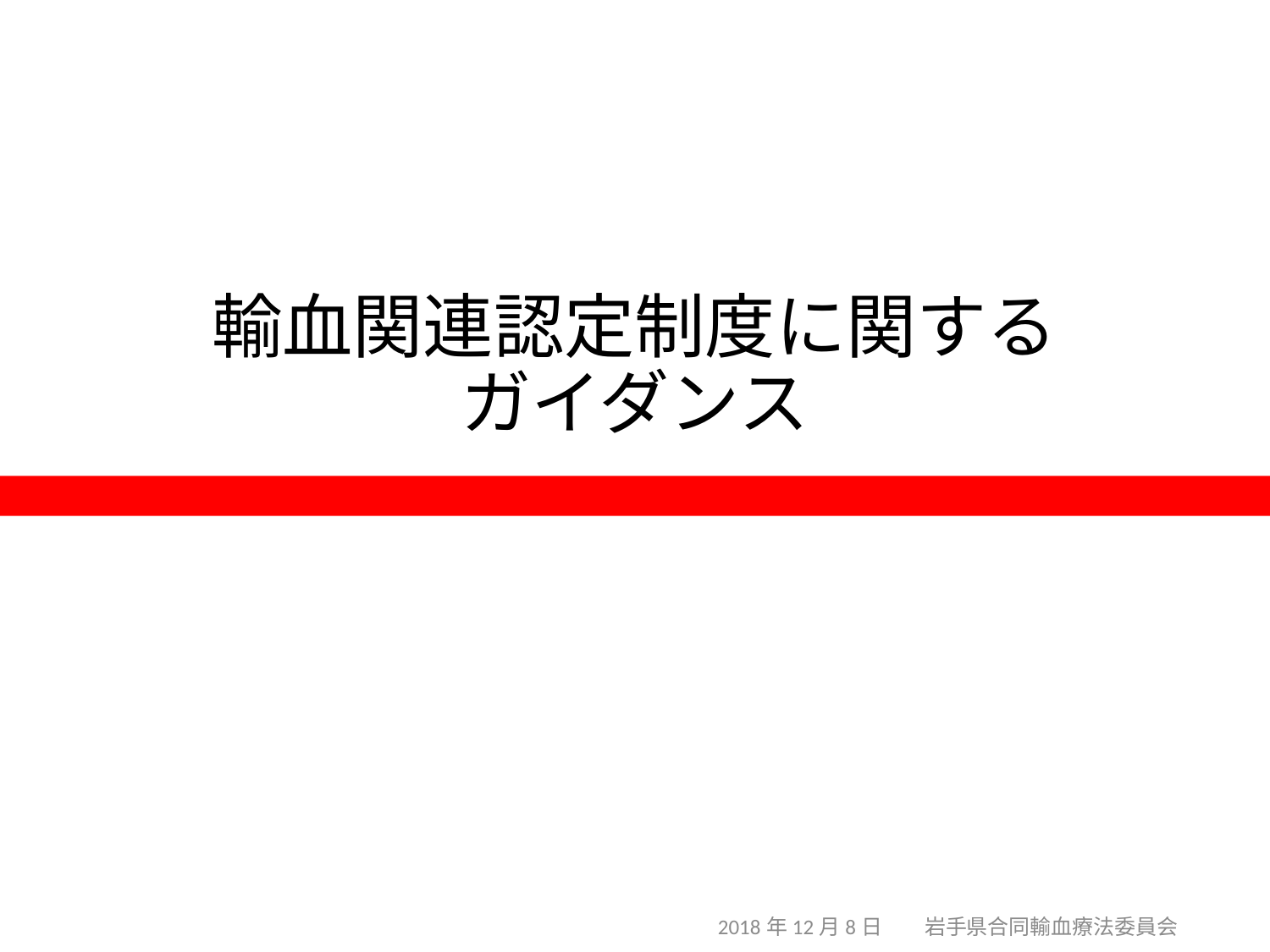

# 輸血関連認定制度に関する ガイダンス

2018年12月8日　　岩手県合同輸血療法委員会